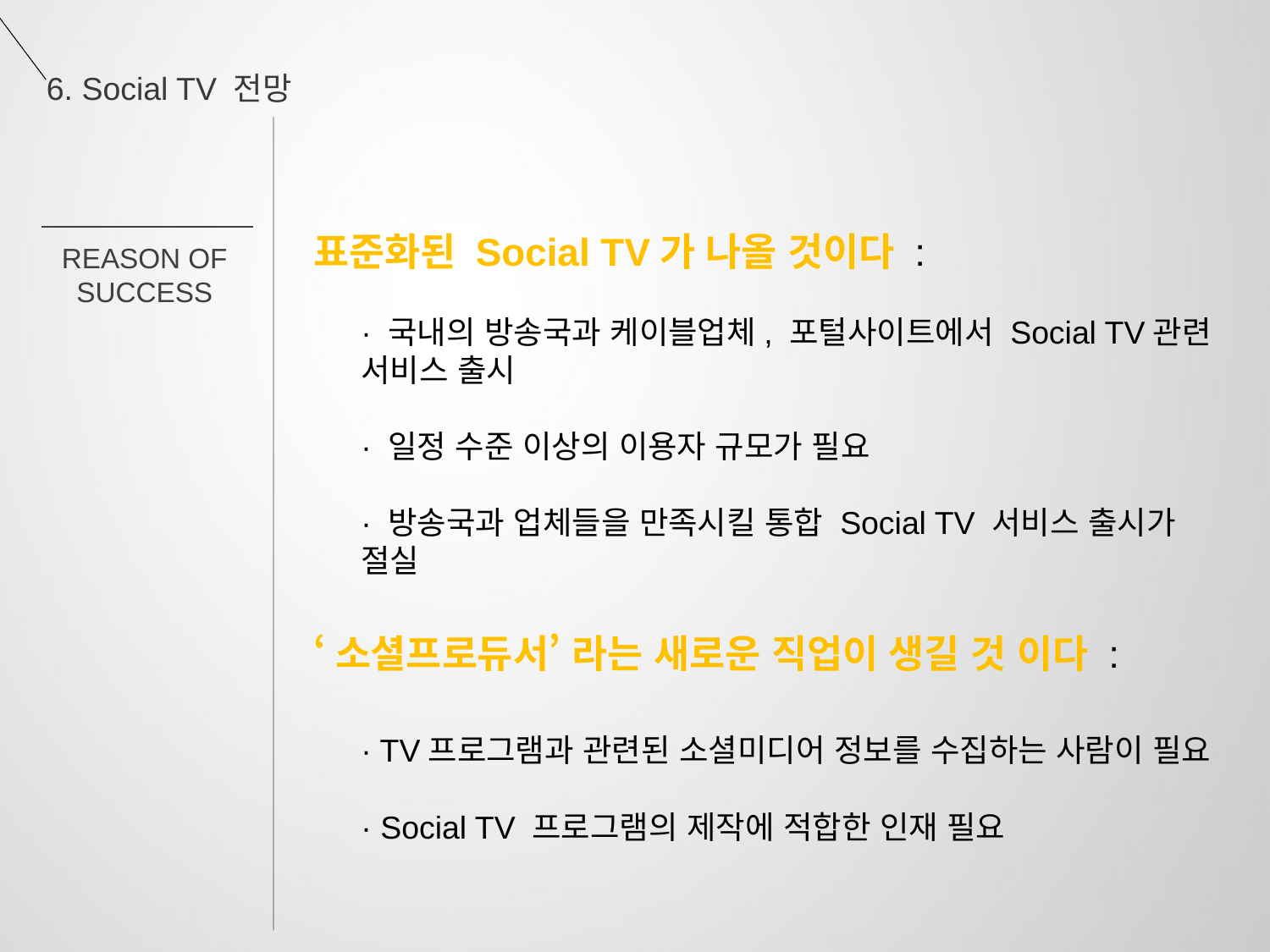

6. Social TV 전망

표준화된 Social TV가 나올 것이다 :

	· 국내의 방송국과 케이블업체, 포털사이트에서 Social TV관련 서비스 출시

	· 일정 수준 이상의 이용자 규모가 필요

	· 방송국과 업체들을 만족시킬 통합 Social TV 서비스 출시가 절실

‘소셜프로듀서’ 라는 새로운 직업이 생길 것 이다 :

	· TV프로그램과 관련된 소셜미디어 정보를 수집하는 사람이 필요

	· Social TV 프로그램의 제작에 적합한 인재 필요
REASON OF
SUCCESS